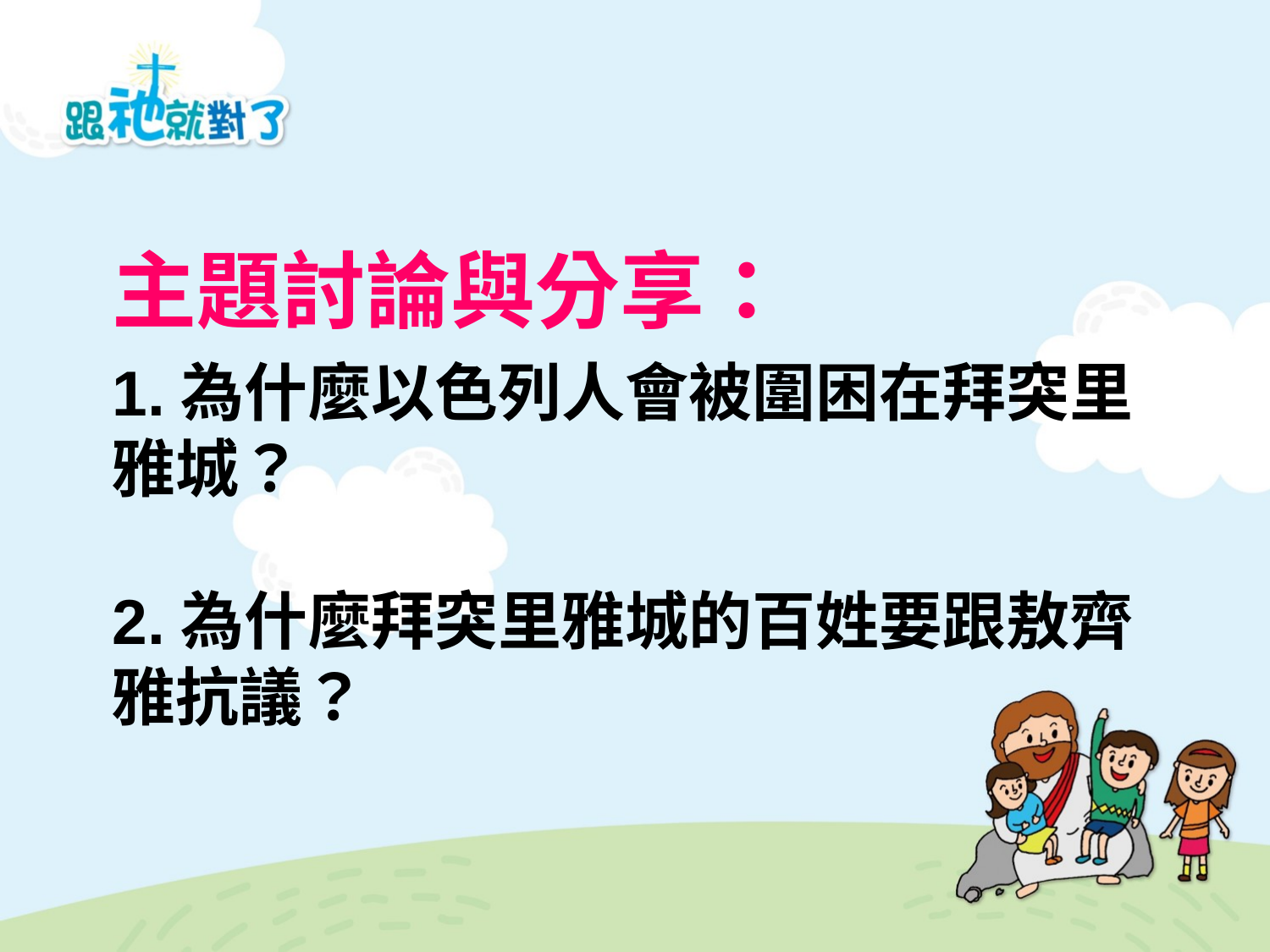

主題討論與分享：
1.為什麼以色列人會被圍困在拜突里雅城？

2.為什麼拜突里雅城的百姓要跟敖齊雅抗議？